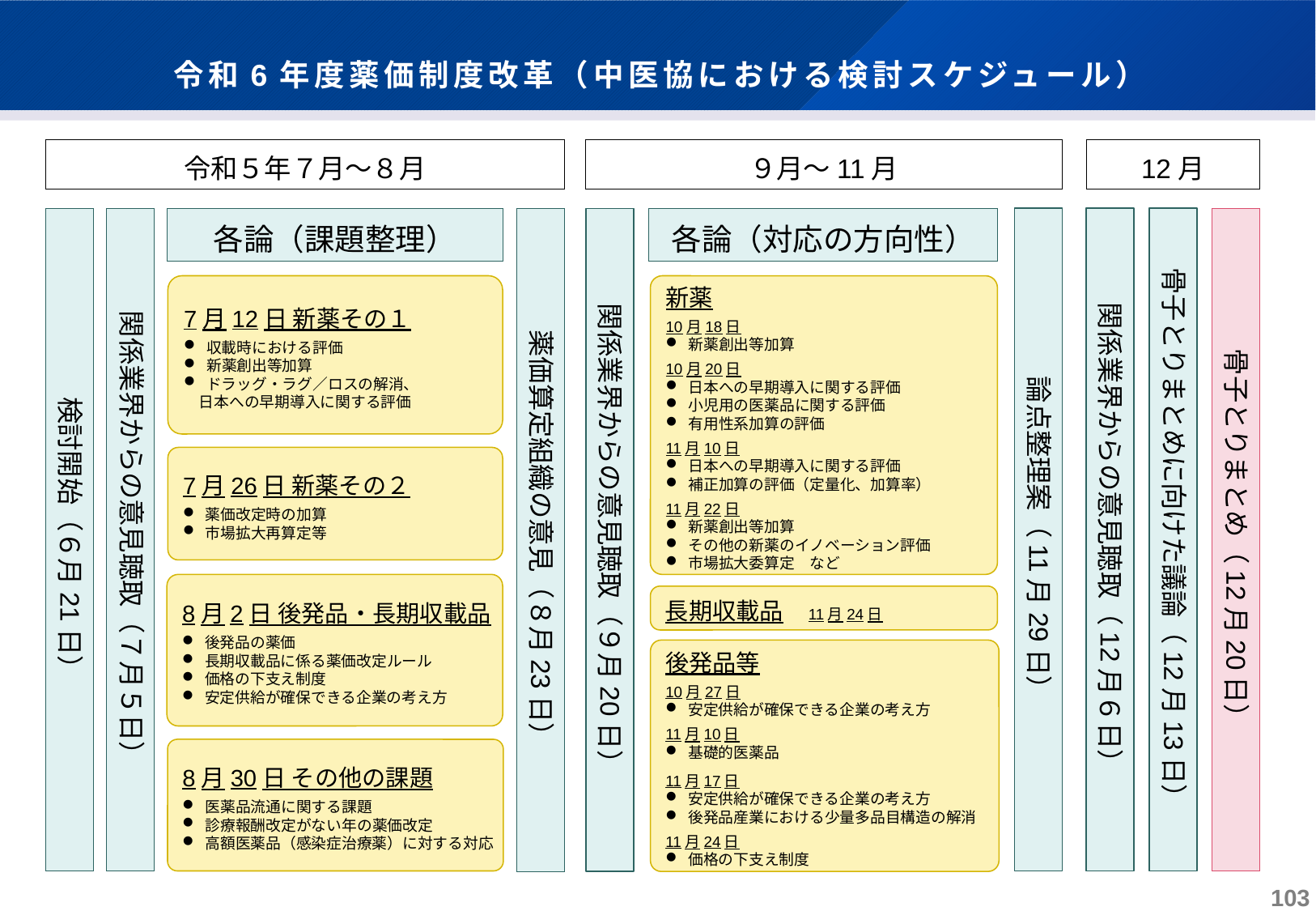

# 令和6年度薬価制度改革（中医協における検討スケジュール）
令和５年７月～８月
９月～11月
12月
論点整理案（11月29日）
関係業界からの意見聴取（12月６日）
骨子とりまとめに向けた議論（12月13日）
関係業界からの意見聴取（９月20日）
骨子とりまとめ（12月20日）
検討開始（６月21日）
関係業界からの意見聴取（７月５日）
各論（課題整理）
薬価算定組織の意見（８月23日）
各論（対応の方向性）
7月12日 新薬その１

収載時における評価
新薬創出等加算
ドラッグ・ラグ／ロスの解消、
　日本への早期導入に関する評価
新薬

10月18日
新薬創出等加算

10月20日
日本への早期導入に関する評価
小児用の医薬品に関する評価
有用性系加算の評価

11月10日
日本への早期導入に関する評価
補正加算の評価（定量化、加算率）

11月22日
新薬創出等加算
その他の新薬のイノベーション評価
市場拡大委算定　など
7月26日 新薬その２

薬価改定時の加算
市場拡大再算定等
8月2日 後発品・長期収載品

後発品の薬価
長期収載品に係る薬価改定ルール
価格の下支え制度
安定供給が確保できる企業の考え方
長期収載品　11月24日
後発品等

10月27日
安定供給が確保できる企業の考え方

11月10日
基礎的医薬品

11月17日
安定供給が確保できる企業の考え方
後発品産業における少量多品目構造の解消

11月24日
価格の下支え制度
8月30日 その他の課題

医薬品流通に関する課題
診療報酬改定がない年の薬価改定
高額医薬品（感染症治療薬）に対する対応